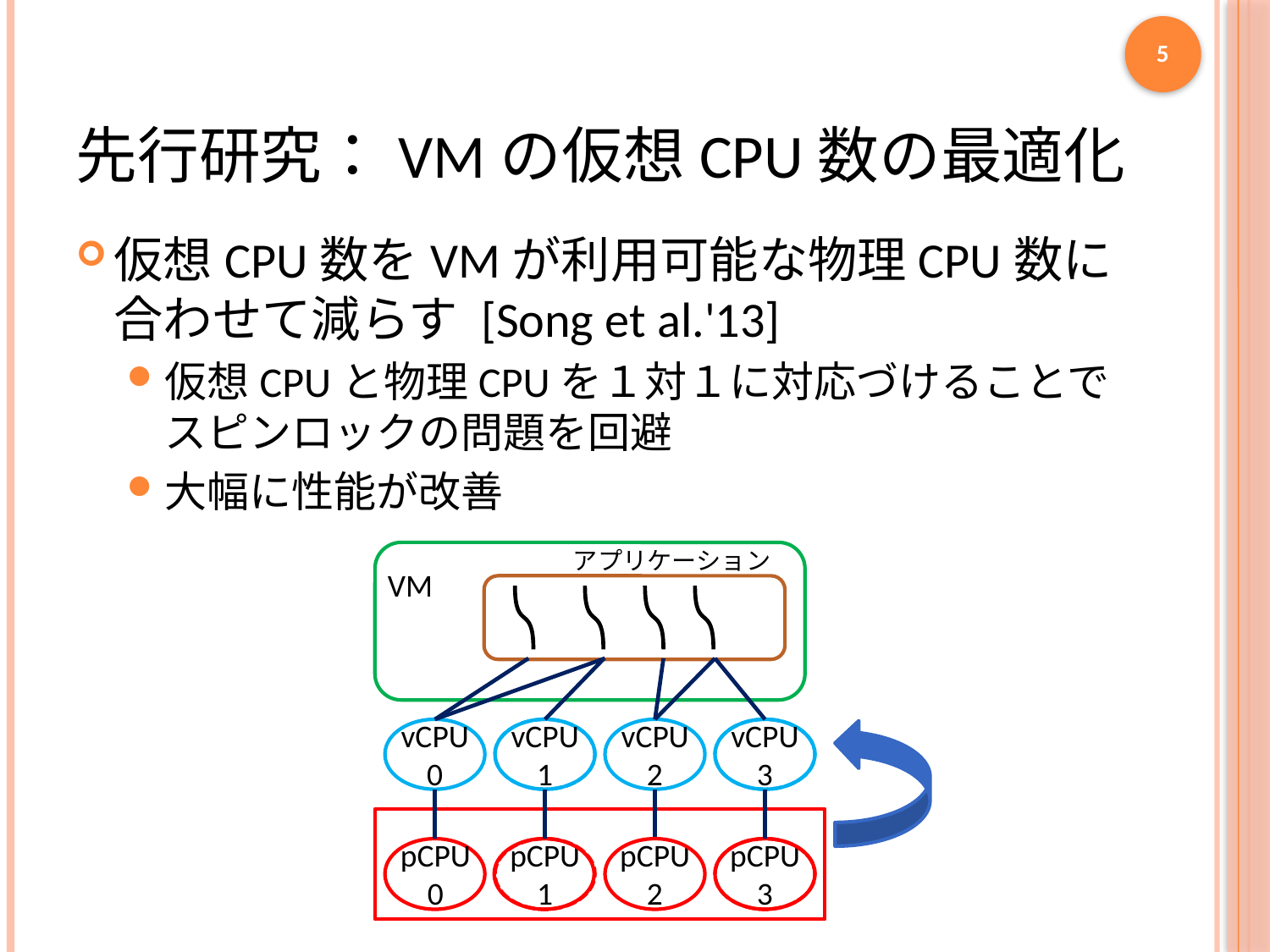

5
# 先行研究：VMの仮想CPU数の最適化
仮想CPU数をVMが利用可能な物理CPU数に合わせて減らす [Song et al.'13]
仮想CPUと物理CPUを１対１に対応づけることでスピンロックの問題を回避
大幅に性能が改善
アプリケーション

VM

vCPU
0
vCPU
1
vCPU
2
vCPU
3

pCPU
0
pCPU
1
pCPU
2
pCPU
3